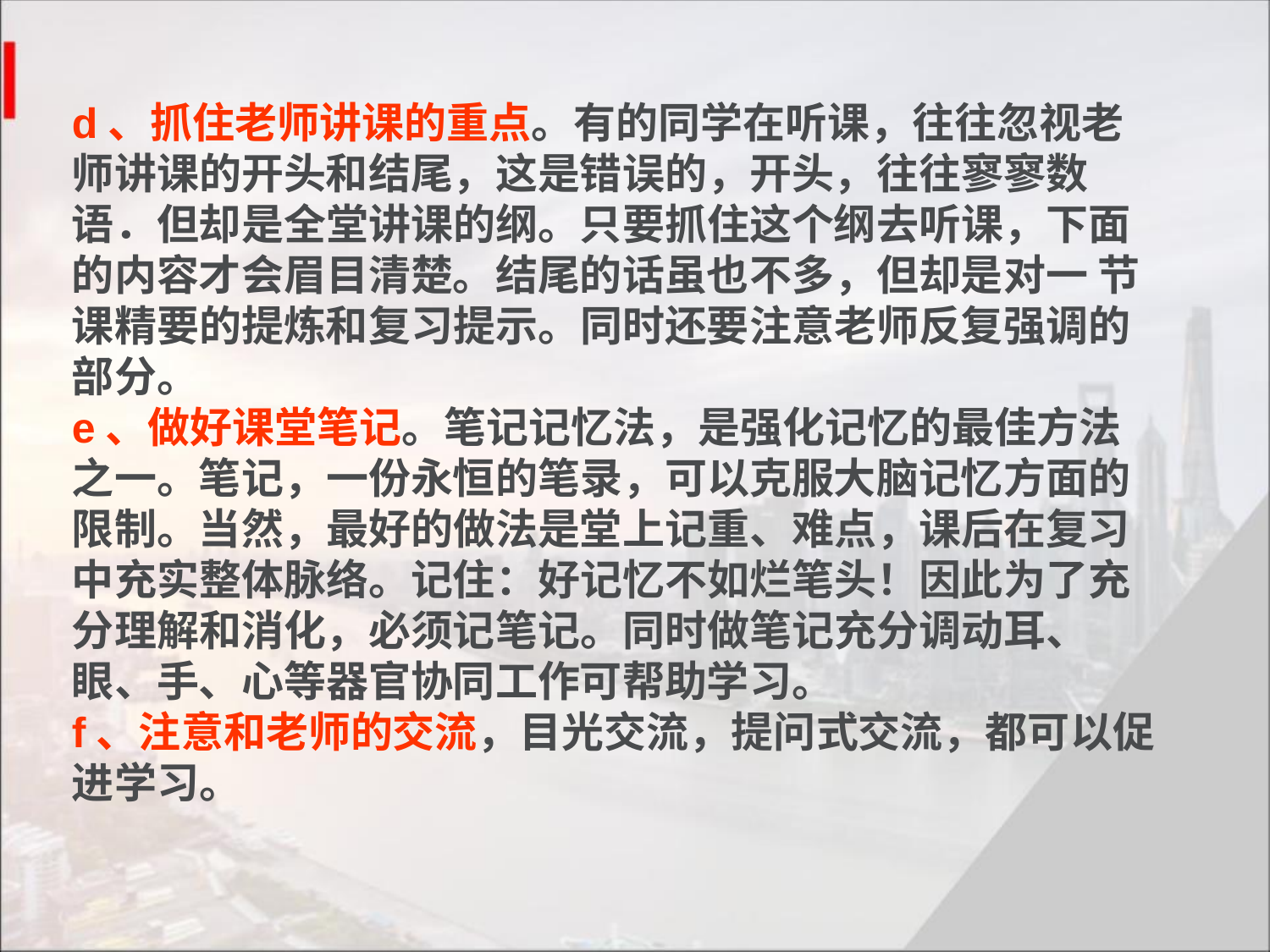

d、抓住老师讲课的重点。有的同学在听课，往往忽视老师讲课的开头和结尾，这是错误的，开头，往往寥寥数语．但却是全堂讲课的纲。只要抓住这个纲去听课，下面的内容才会眉目清楚。结尾的话虽也不多，但却是对一 节课精要的提炼和复习提示。同时还要注意老师反复强调的部分。
e、做好课堂笔记。笔记记忆法，是强化记忆的最佳方法之一。笔记，一份永恒的笔录，可以克服大脑记忆方面的限制。当然，最好的做法是堂上记重、难点，课后在复习中充实整体脉络。记住：好记忆不如烂笔头！因此为了充分理解和消化，必须记笔记。同时做笔记充分调动耳、眼、手、心等器官协同工作可帮助学习。
f、注意和老师的交流，目光交流，提问式交流，都可以促进学习。